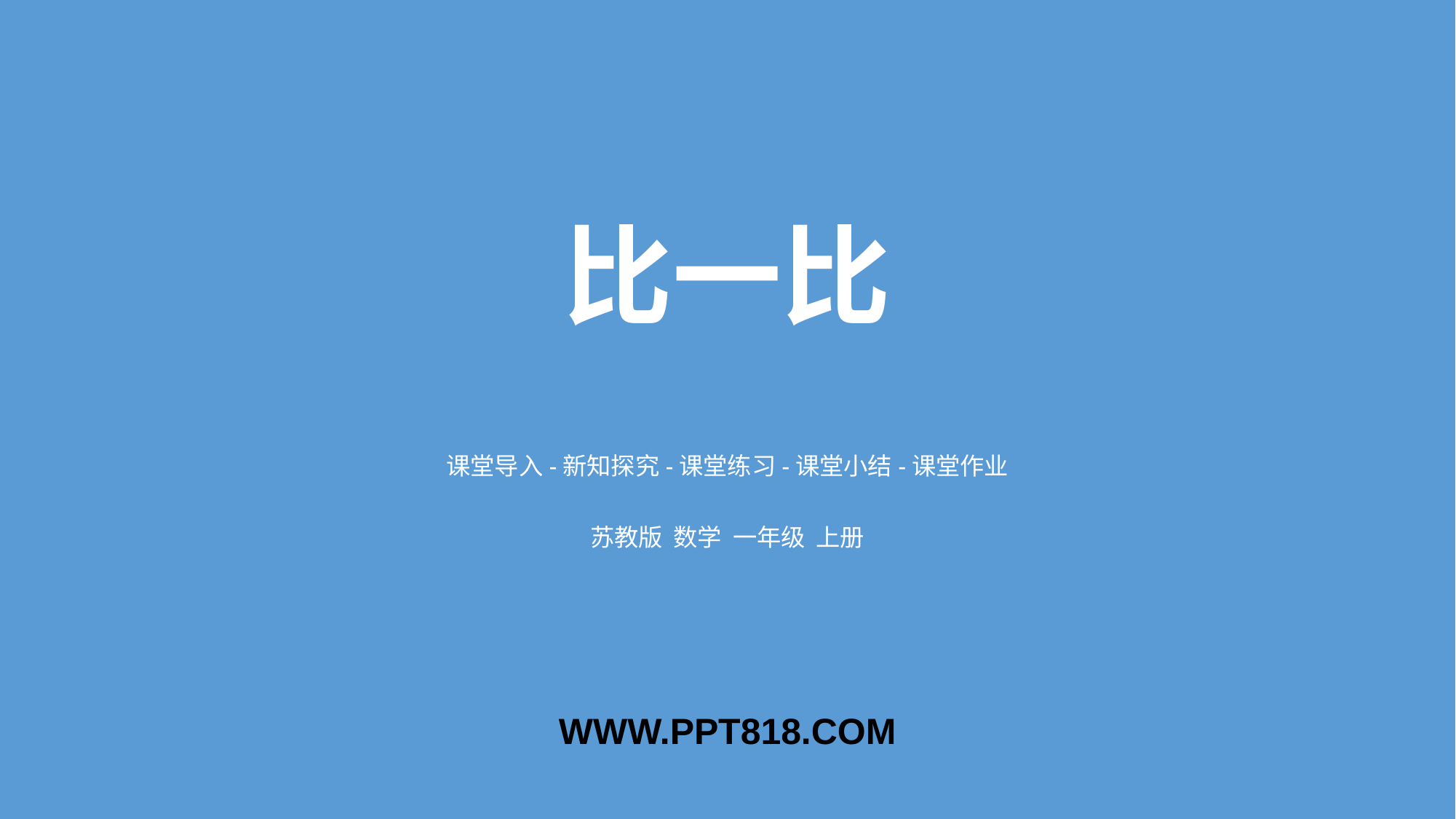

比一比
课堂导入-新知探究-课堂练习-课堂小结-课堂作业
苏教版  数学  一年级  上册
WWW.PPT818.COM